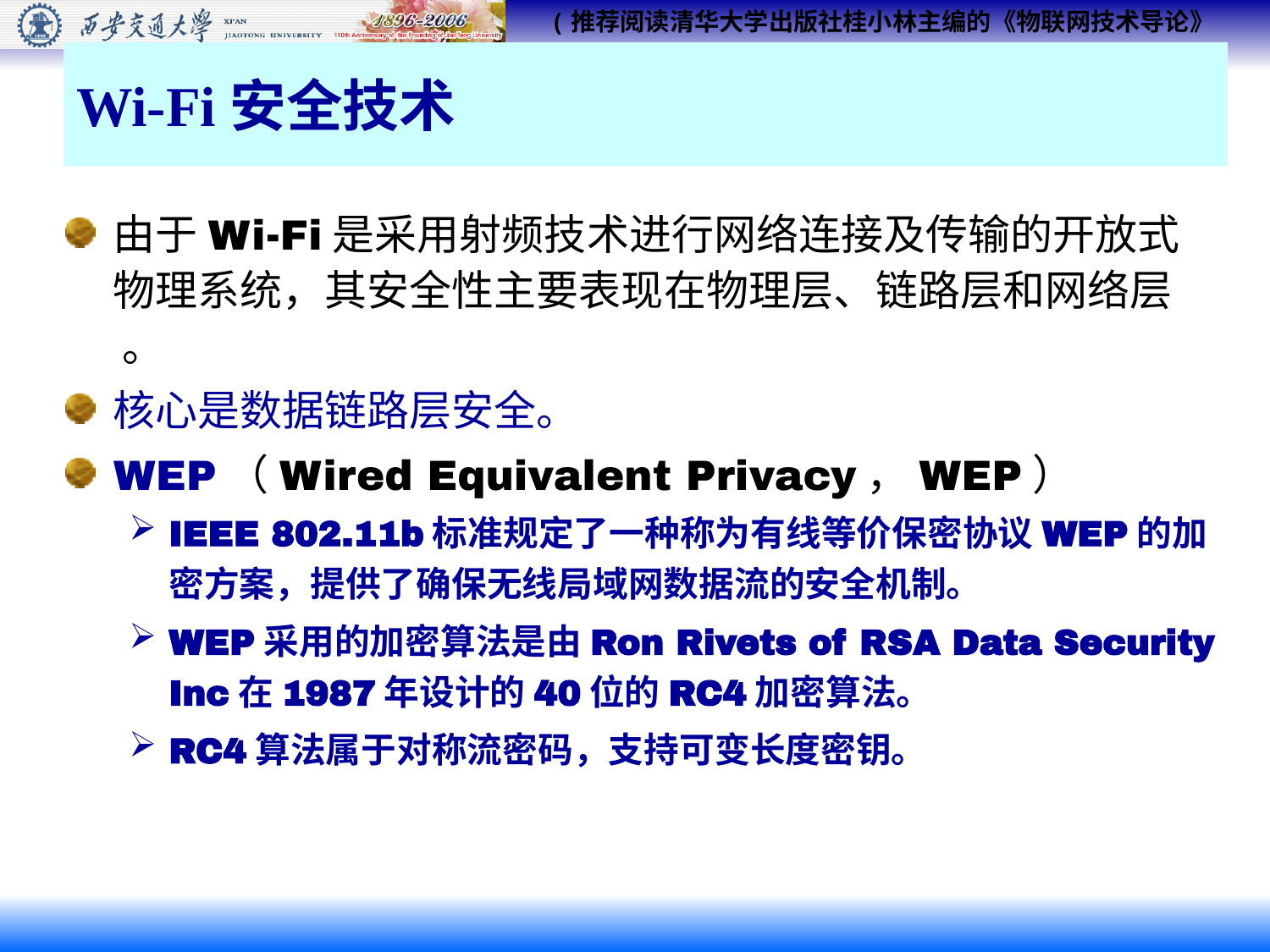

# Wi-Fi安全技术
由于Wi-Fi是采用射频技术进行网络连接及传输的开放式物理系统，其安全性主要表现在物理层、链路层和网络层 。
核心是数据链路层安全。
WEP（Wired Equivalent Privacy，WEP）
IEEE 802.11b标准规定了一种称为有线等价保密协议WEP的加密方案，提供了确保无线局域网数据流的安全机制。
WEP采用的加密算法是由Ron Rivets of RSA Data Security Inc在1987年设计的40位的RC4加密算法。
RC4算法属于对称流密码，支持可变长度密钥。